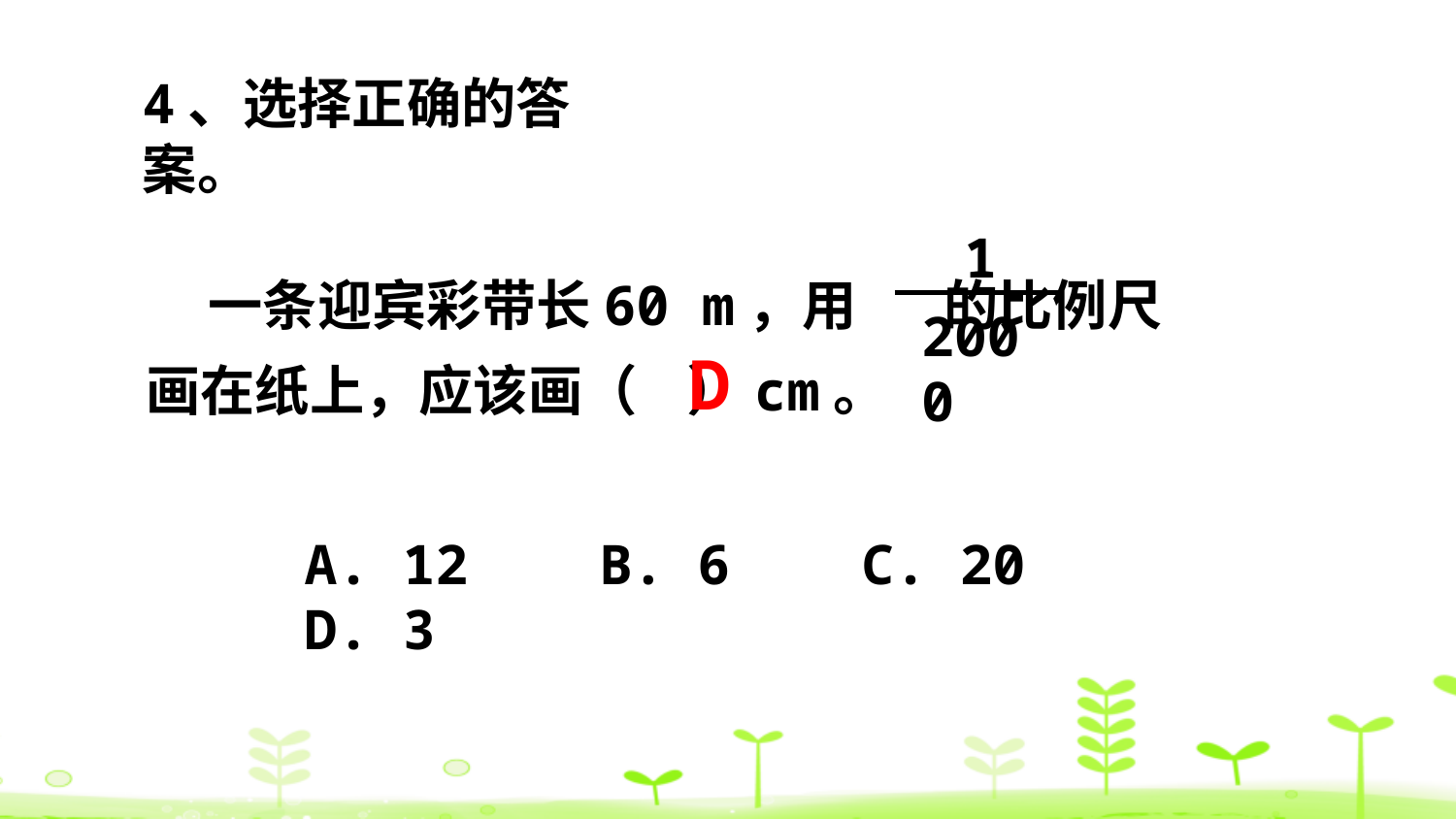

4、选择正确的答案。
1
2000
    一条迎宾彩带长60 m，用       的比例尺
画在纸上，应该画（    ）cm。
D
A. 12    B. 6    C. 20    D. 3